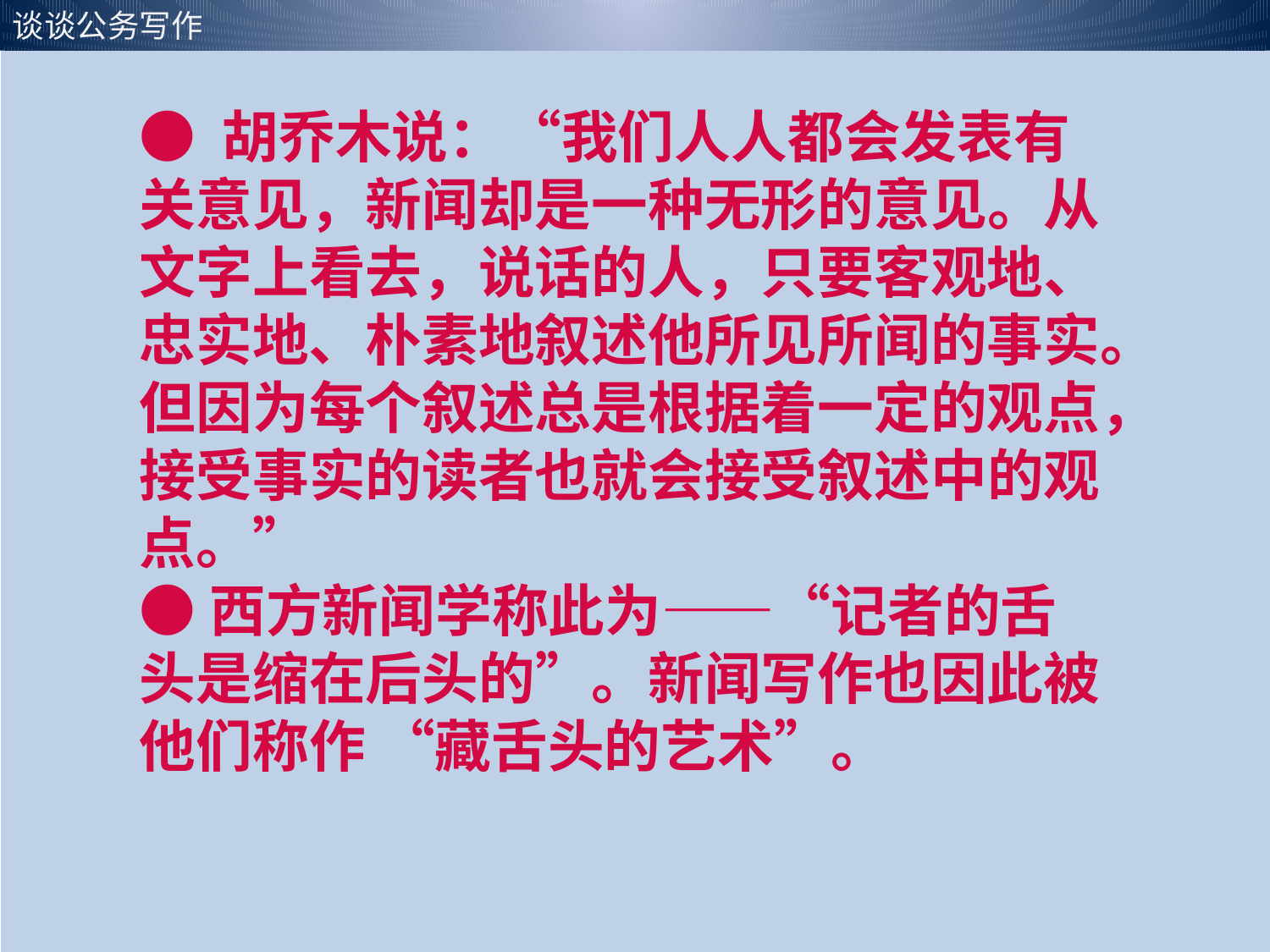

● 胡乔木说：“我们人人都会发表有关意见，新闻却是一种无形的意见。从文字上看去，说话的人，只要客观地、忠实地、朴素地叙述他所见所闻的事实。但因为每个叙述总是根据着一定的观点，接受事实的读者也就会接受叙述中的观点。”
●西方新闻学称此为——“记者的舌头是缩在后头的”。新闻写作也因此被他们称作 “藏舌头的艺术”。